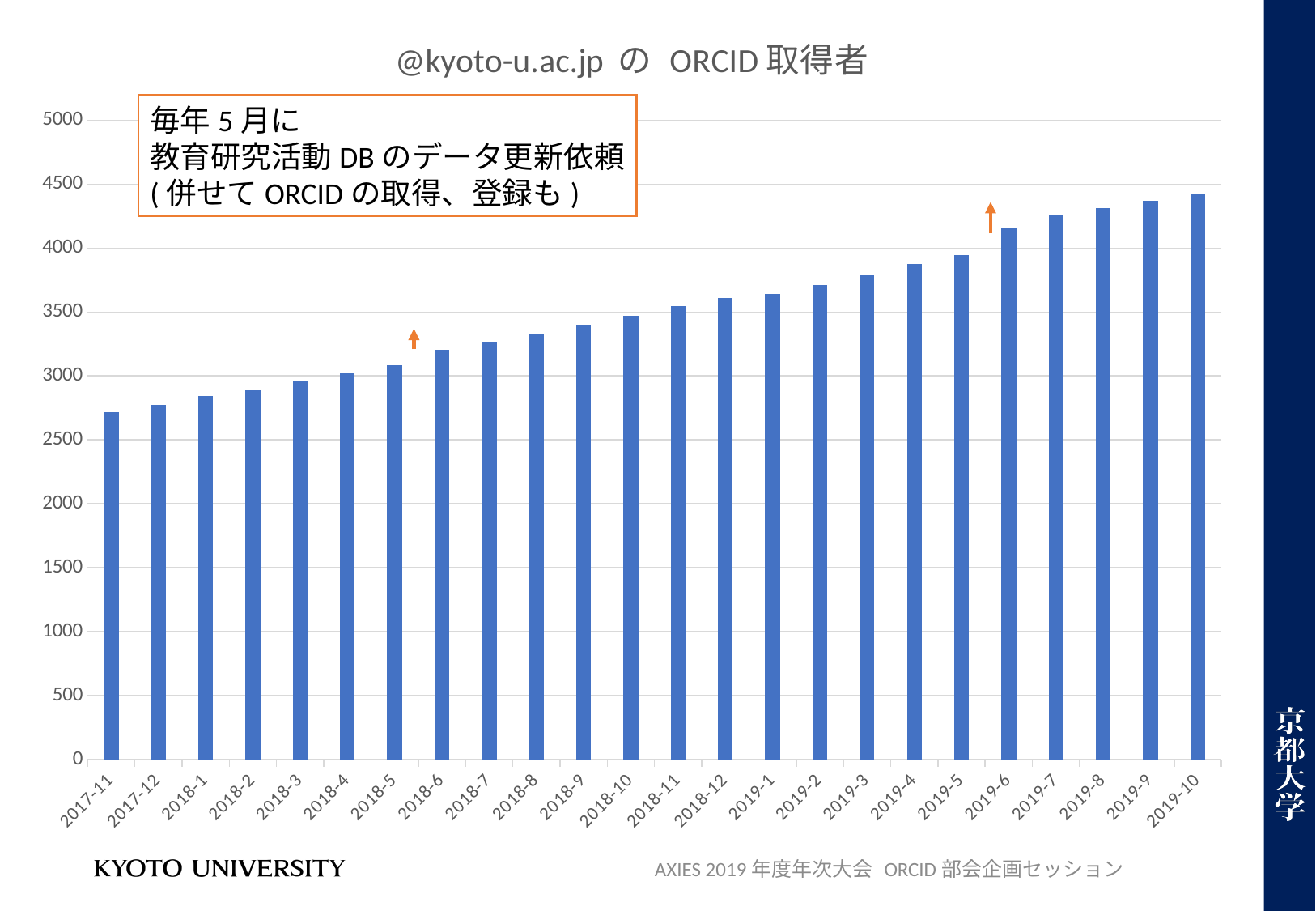

### Chart: @kyoto-u.ac.jp の ORCID取得者

| Category |  |
|---|---|
| 43054 | 2717.0 |
| 43084 | 2772.0 |
| 43115 | 2840.0 |
| 43146 | 2893.0 |
| 43174 | 2957.0 |
| 43205 | 3018.0 |
| 43235 | 3086.0 |
| 43266 | 3206.0 |
| 43296 | 3267.0 |
| 43327 | 3328.0 |
| 43358 | 3398.0 |
| 43388 | 3473.0 |
| 43419 | 3548.0 |
| 43449 | 3607.0 |
| 43480 | 3644.0 |
| 43511 | 3709.0 |
| 43539 | 3786.0 |
| 43570 | 3874.0 |
| 43600 | 3947.0 |
| 43631 | 4160.0 |
| 43661 | 4254.0 |
| 43692 | 4310.0 |
| 43723 | 4369.0 |
| 43753 | 4427.0 |
毎年5月に
教育研究活動DBのデータ更新依頼
(併せてORCIDの取得、登録も)
AXIES 2019年度年次大会 ORCID部会企画セッション